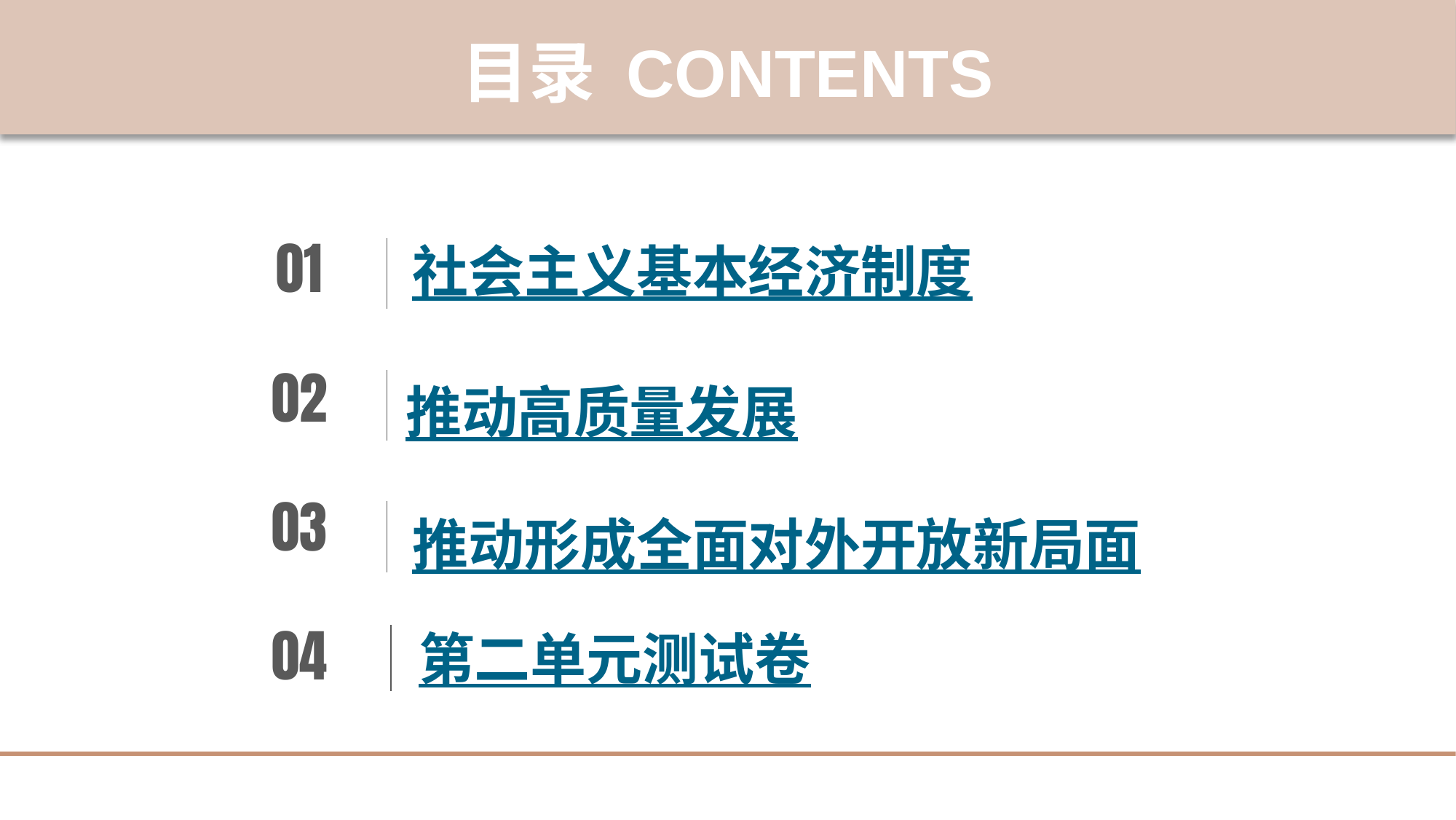

目录 CONTENTS
社会主义基本经济制度
01
02
推动高质量发展
03
推动形成全面对外开放新局面
第二单元测试卷
04